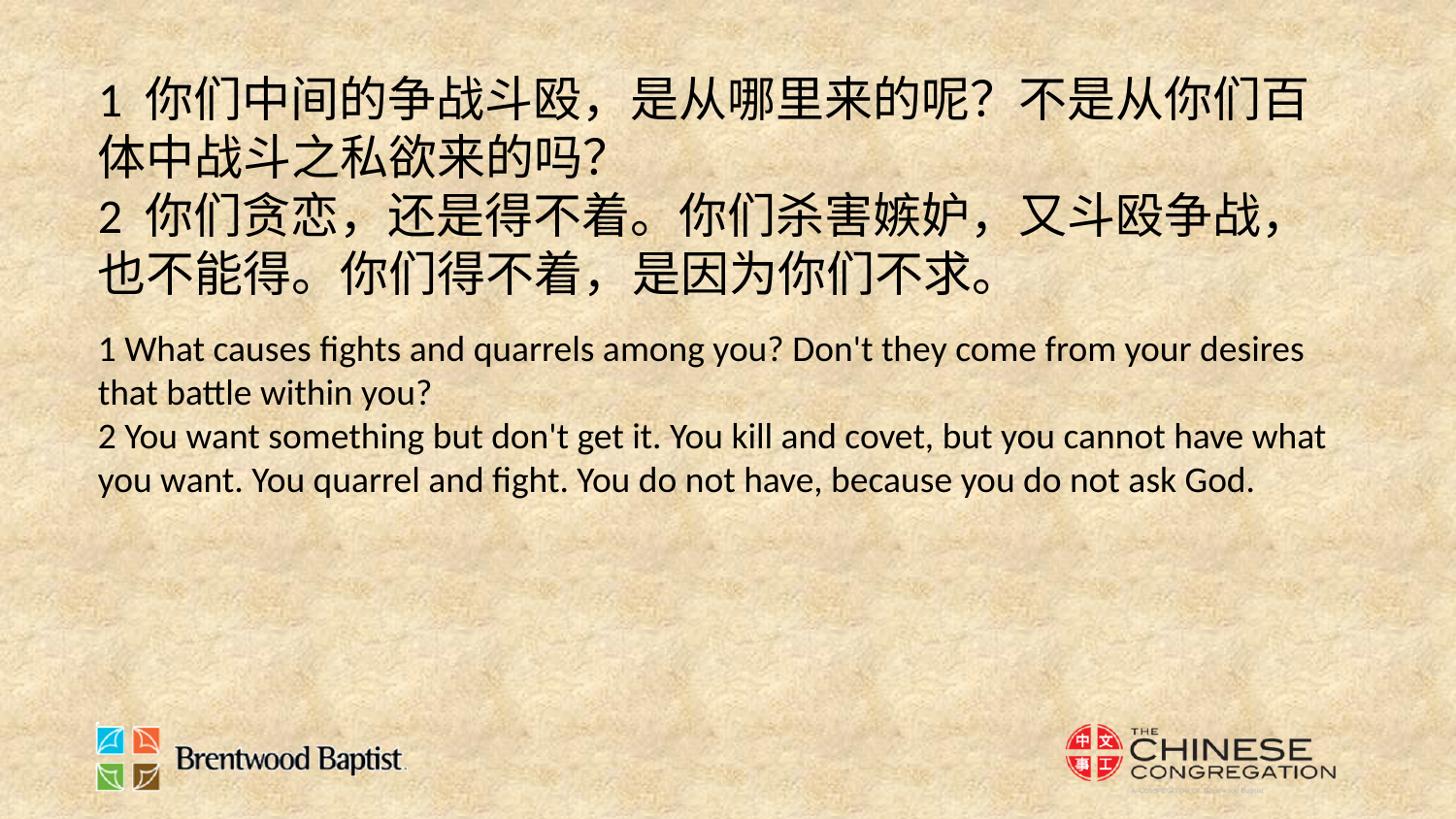

1 你们中间的争战斗殴，是从哪里来的呢？不是从你们百体中战斗之私欲来的吗？
2 你们贪恋，还是得不着。你们杀害嫉妒，又斗殴争战，也不能得。你们得不着，是因为你们不求。

1 What causes fights and quarrels among you? Don't they come from your desires that battle within you?
2 You want something but don't get it. You kill and covet, but you cannot have what you want. You quarrel and fight. You do not have, because you do not ask God.